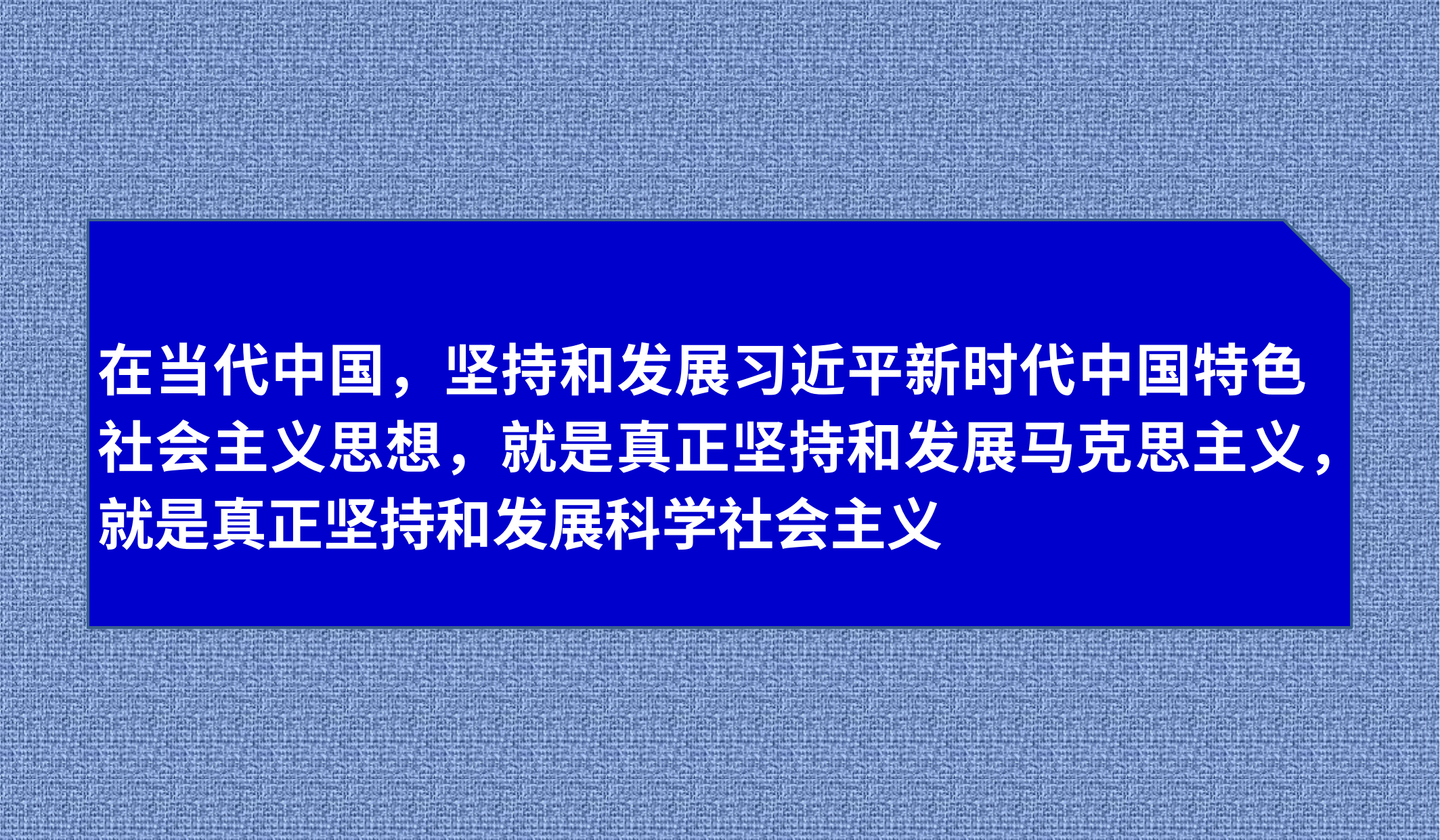

在当代中国，坚持和发展习近平新时代中国特色社会主义思想，就是真正坚持和发展马克思主义，就是真正坚持和发展科学社会主义